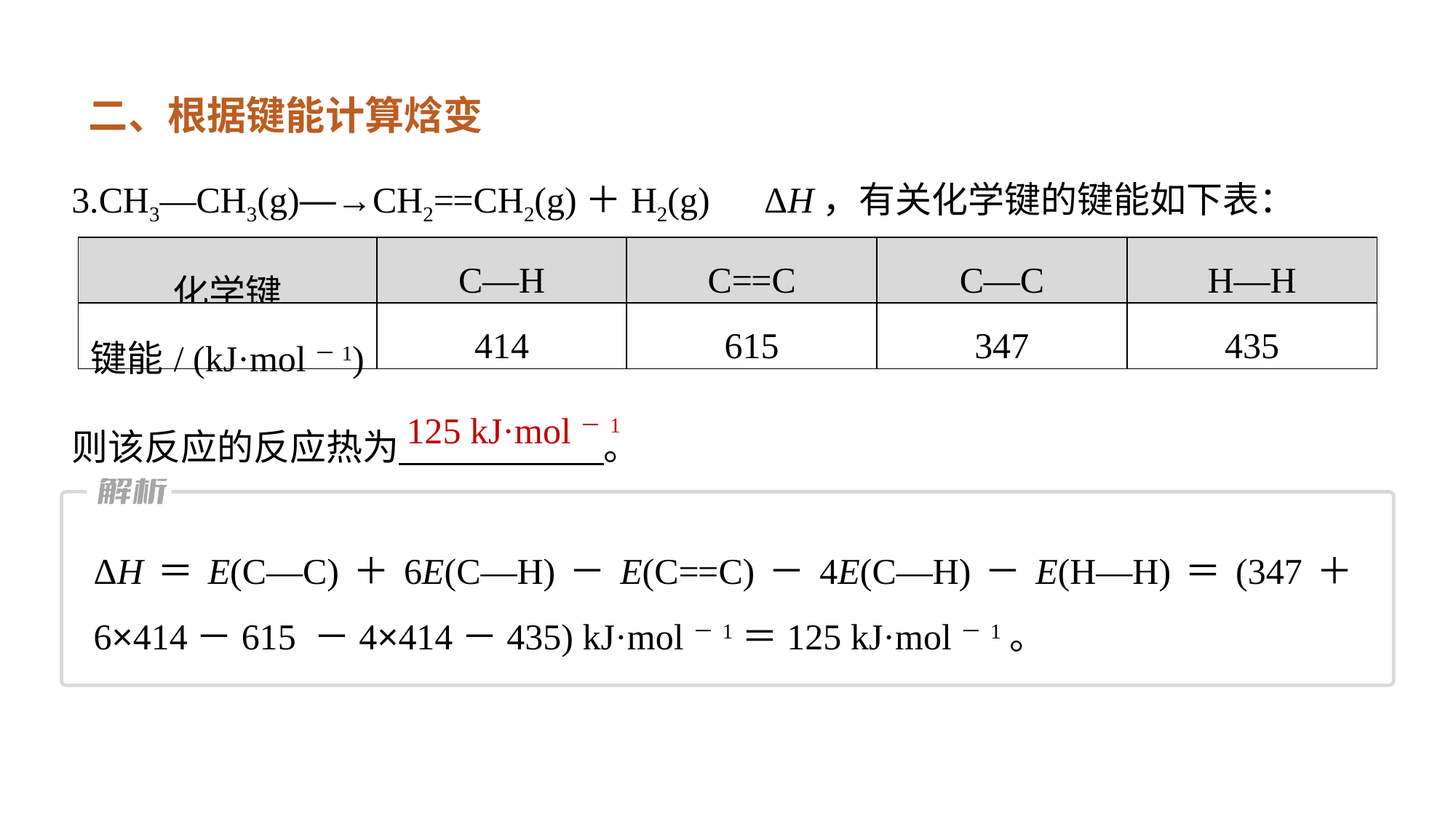

二、根据键能计算焓变
3.CH3—CH3(g)―→CH2==CH2(g)＋H2(g)　ΔH，有关化学键的键能如下表：
| 化学键 | C—H | C==C | C—C | H—H |
| --- | --- | --- | --- | --- |
| 键能/ (kJ·mol－1) | 414 | 615 | 347 | 435 |
则该反应的反应热为                         。
125 kJ·mol－1

ΔH＝E(C—C)＋6E(C—H)－E(C==C)－4E(C—H)－E(H—H)＝(347＋6×414－615 －4×414－435) kJ·mol－1＝125 kJ·mol－1。